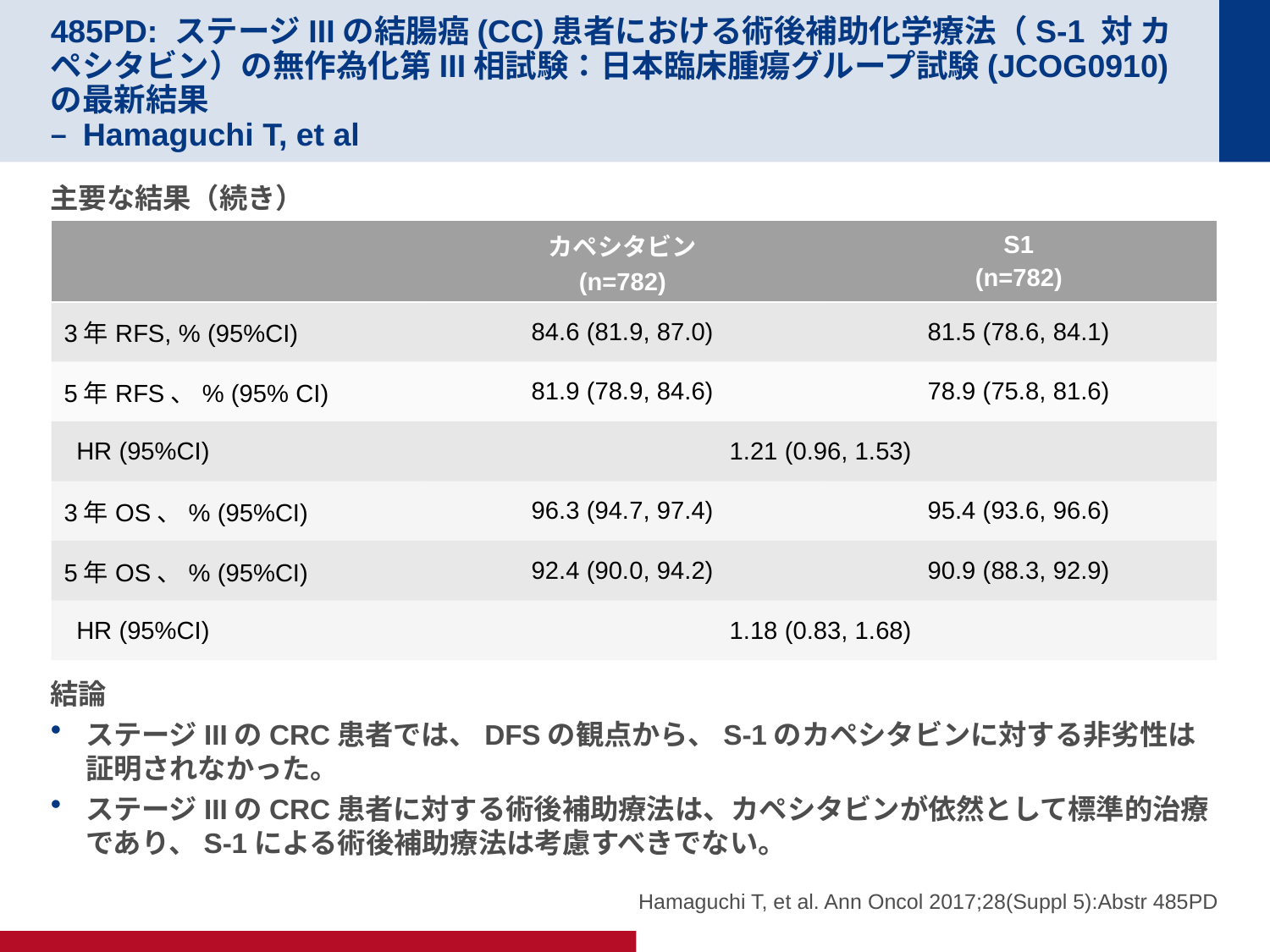

# 485PD: ステージIIIの結腸癌(CC)患者における術後補助化学療法（S-1 対 カペシタビン）の無作為化第III相試験：日本臨床腫瘍グループ試験(JCOG0910)の最新結果 – Hamaguchi T, et al
主要な結果（続き）
結論
ステージIIIのCRC患者では、DFSの観点から、S-1のカペシタビンに対する非劣性は証明されなかった。
ステージIIIのCRC患者に対する術後補助療法は、カペシタビンが依然として標準的治療であり、S-1による術後補助療法は考慮すべきでない。

|  | カペシタビン (n=782) | S1 (n=782) |
| --- | --- | --- |
| 3年RFS, % (95%CI) | 84.6 (81.9, 87.0) | 81.5 (78.6, 84.1) |
| 5年RFS、% (95% CI) | 81.9 (78.9, 84.6) | 78.9 (75.8, 81.6) |
| HR (95%CI) | 1.21 (0.96, 1.53) |  |
| 3年OS、% (95%CI) | 96.3 (94.7, 97.4) | 95.4 (93.6, 96.6) |
| 5年OS、% (95%CI) | 92.4 (90.0, 94.2) | 90.9 (88.3, 92.9) |
| HR (95%CI) | 1.18 (0.83, 1.68) |  |
Hamaguchi T, et al. Ann Oncol 2017;28(Suppl 5):Abstr 485PD